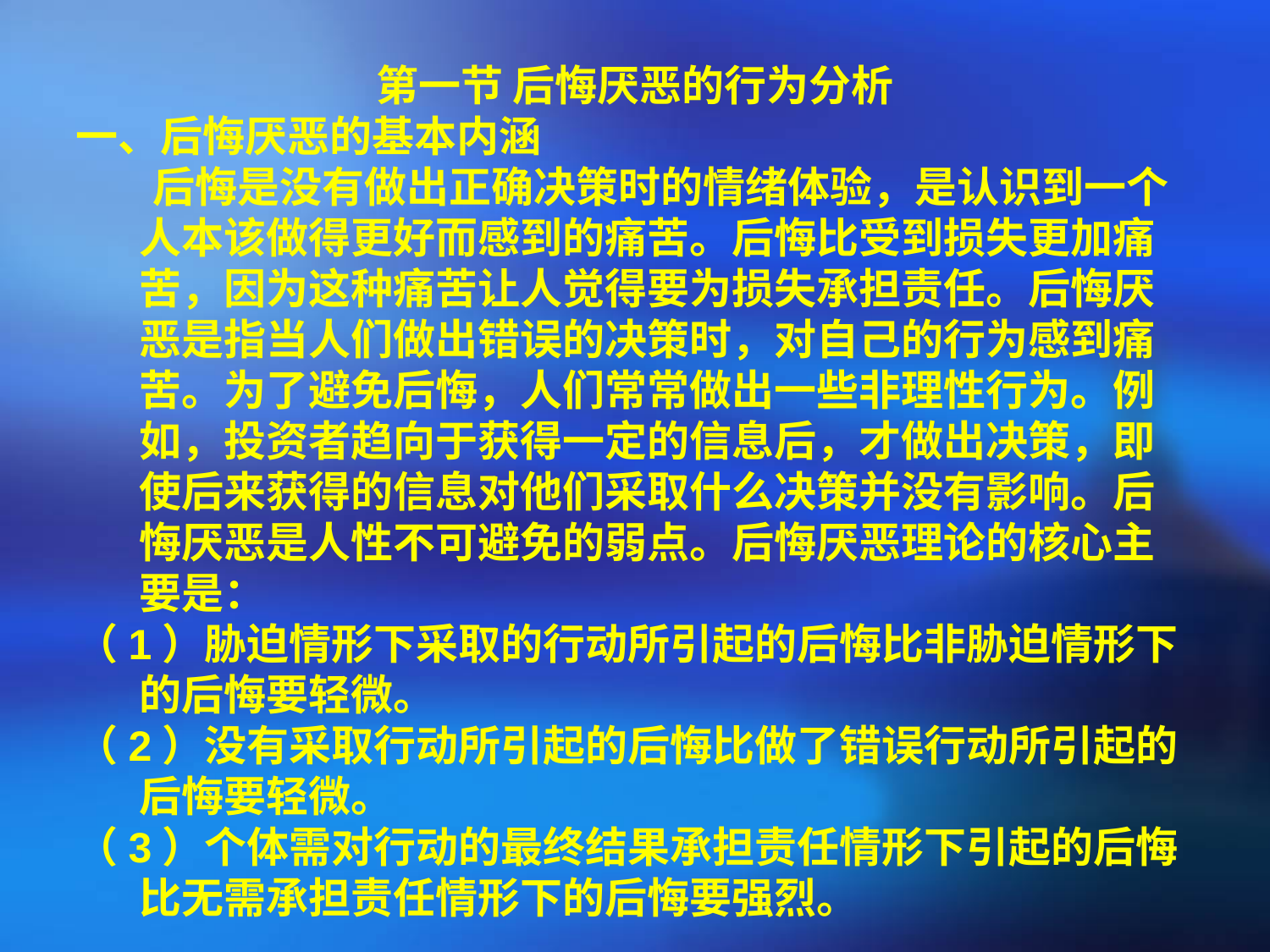

第一节 后悔厌恶的行为分析
一、后悔厌恶的基本内涵
       后悔是没有做出正确决策时的情绪体验，是认识到一个人本该做得更好而感到的痛苦。后悔比受到损失更加痛苦，因为这种痛苦让人觉得要为损失承担责任。后悔厌恶是指当人们做出错误的决策时，对自己的行为感到痛苦。为了避免后悔，人们常常做出一些非理性行为。例如，投资者趋向于获得一定的信息后，才做出决策，即使后来获得的信息对他们采取什么决策并没有影响。后悔厌恶是人性不可避免的弱点。后悔厌恶理论的核心主要是：
（1）胁迫情形下采取的行动所引起的后悔比非胁迫情形下的后悔要轻微。
（2）没有采取行动所引起的后悔比做了错误行动所引起的后悔要轻微。
（3）个体需对行动的最终结果承担责任情形下引起的后悔比无需承担责任情形下的后悔要强烈。